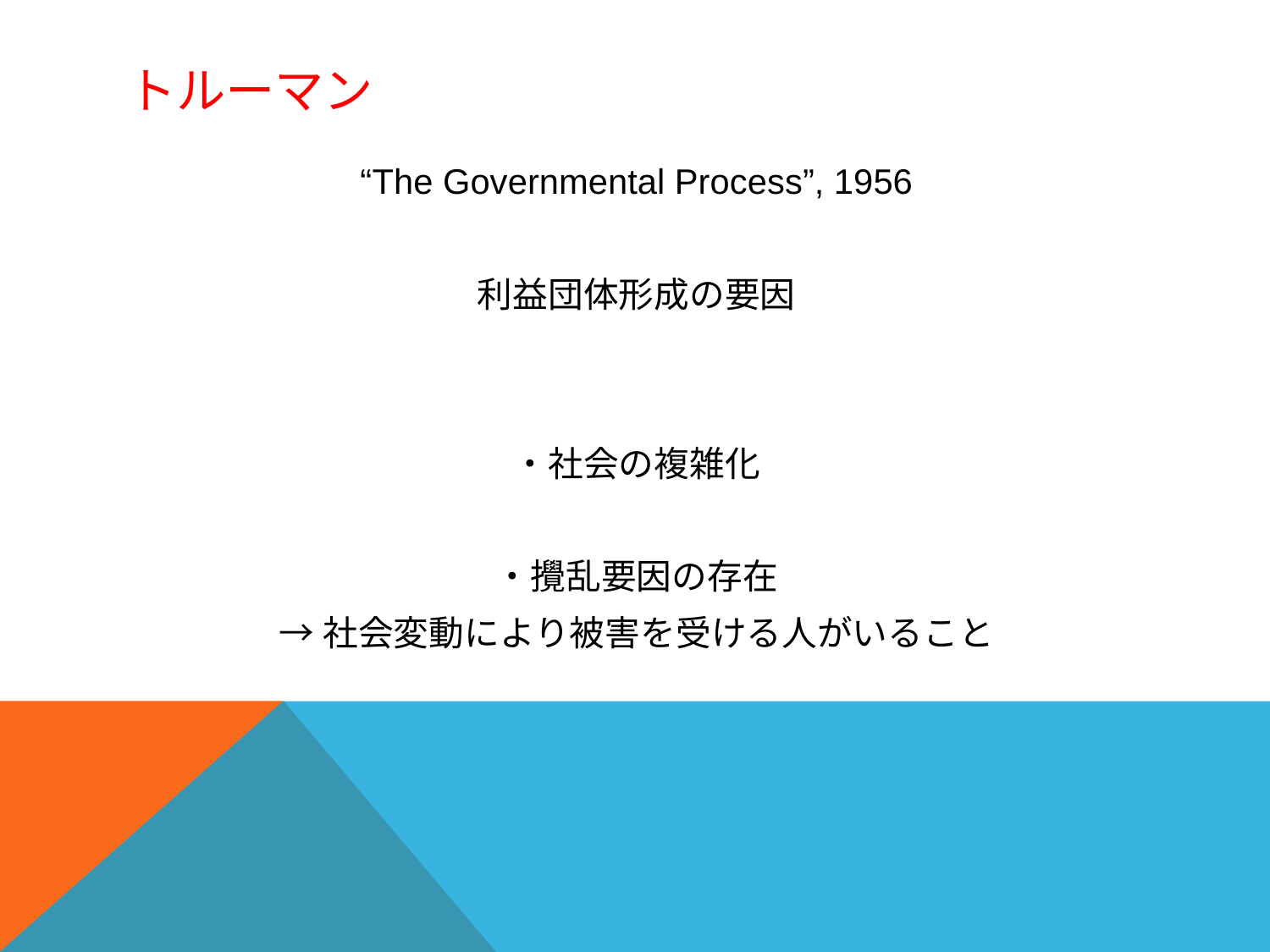

# トルーマン
“The Governmental Process”, 1956

利益団体形成の要因

・社会の複雑化

・攪乱要因の存在
→社会変動により被害を受ける人がいること